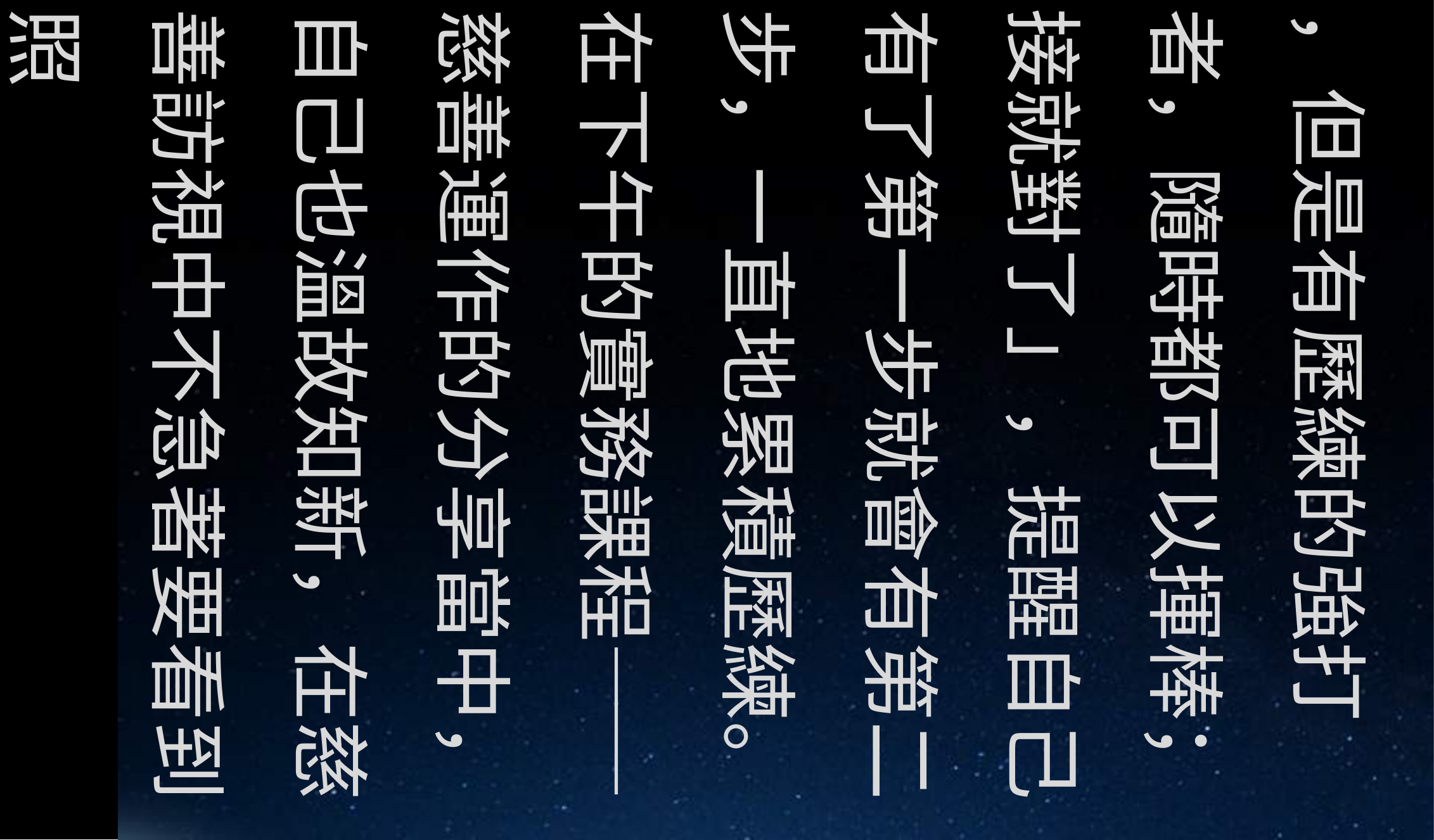

，但是有歷練的強打者，隨時都可以揮棒；接就對了」，提醒自己有了第一步就會有第二步，一直地累積歷練。在下午的實務課程——慈善運作的分享當中，自己也溫故知新，在慈善訪視中不急著要看到照